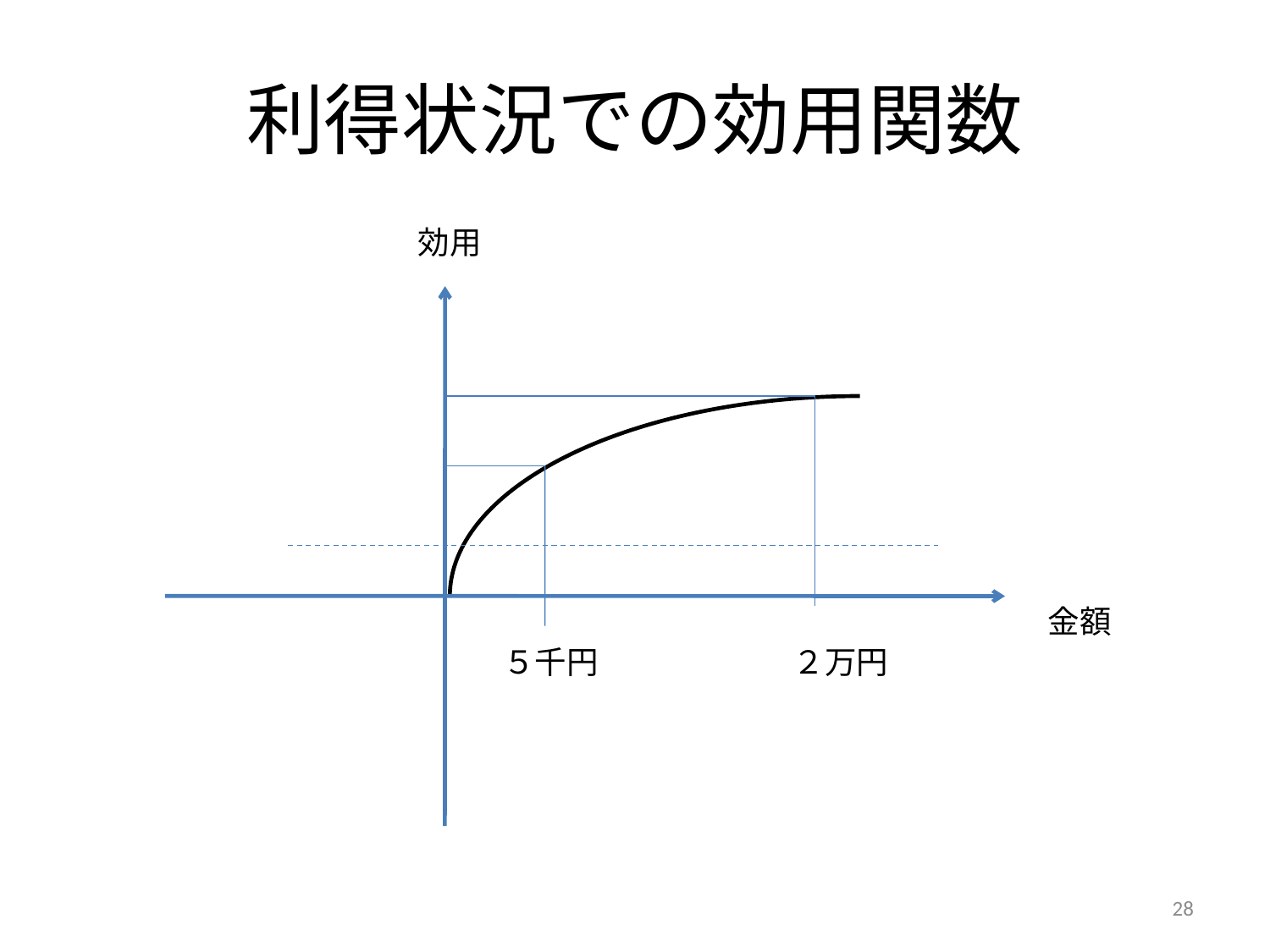

# 利得状況での効用関数
効用

金額
５千円
２万円
28